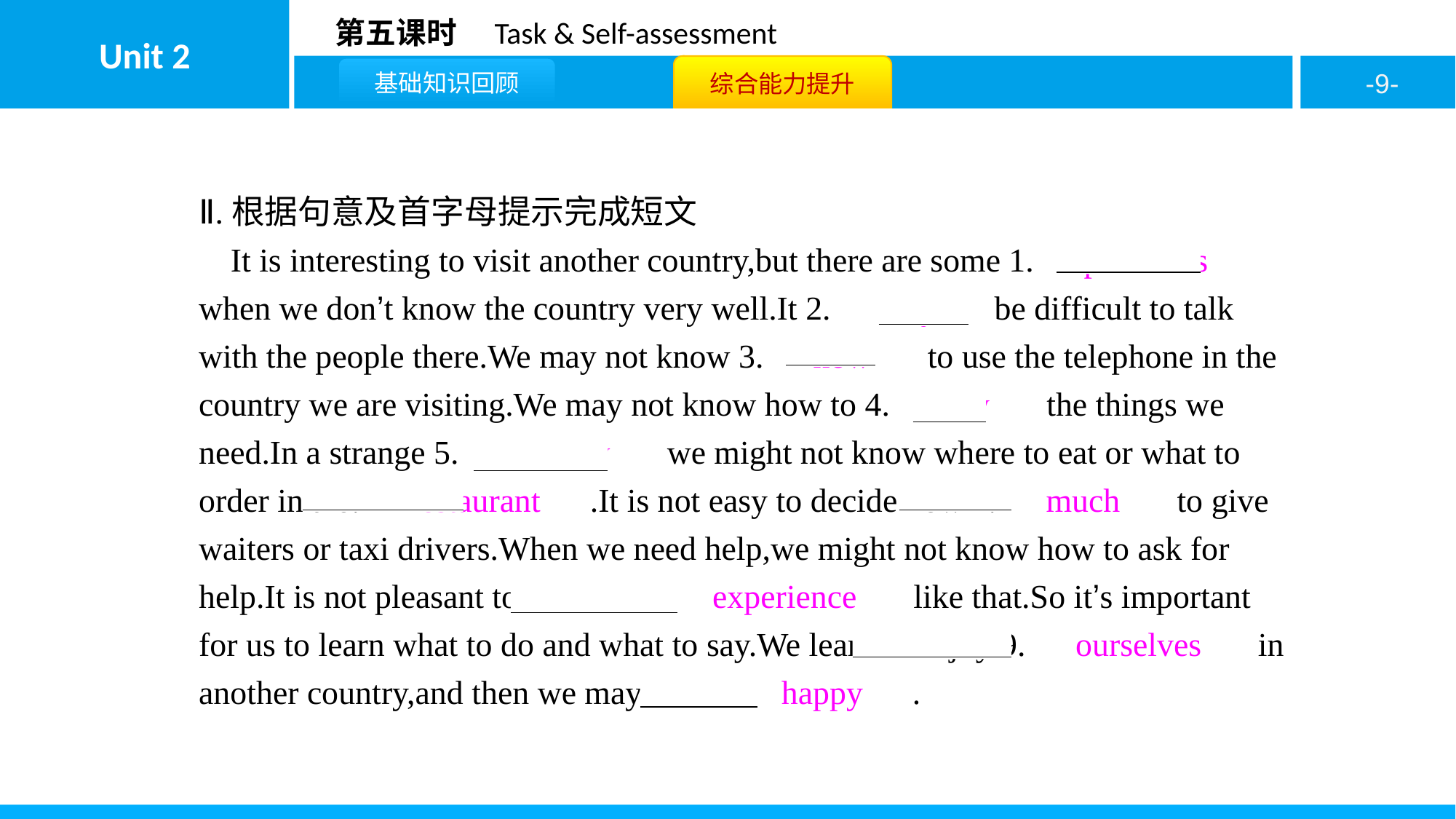

Ⅱ.根据句意及首字母提示完成短文
It is interesting to visit another country,but there are some 1.　problems　 when we don’t know the country very well.It 2.　may　 be difficult to talk with the people there.We may not know 3.　how　 to use the telephone in the country we are visiting.We may not know how to 4.　buy　 the things we need.In a strange 5.　country　 we might not know where to eat or what to order in a 6.　restaurant　.It is not easy to decide how 7.　much　 to give waiters or taxi drivers.When we need help,we might not know how to ask for help.It is not pleasant to have an 8.　experience　 like that.So it’s important for us to learn what to do and what to say.We learn to enjoy 9.　ourselves　 in another country,and then we may be 10.　happy　.